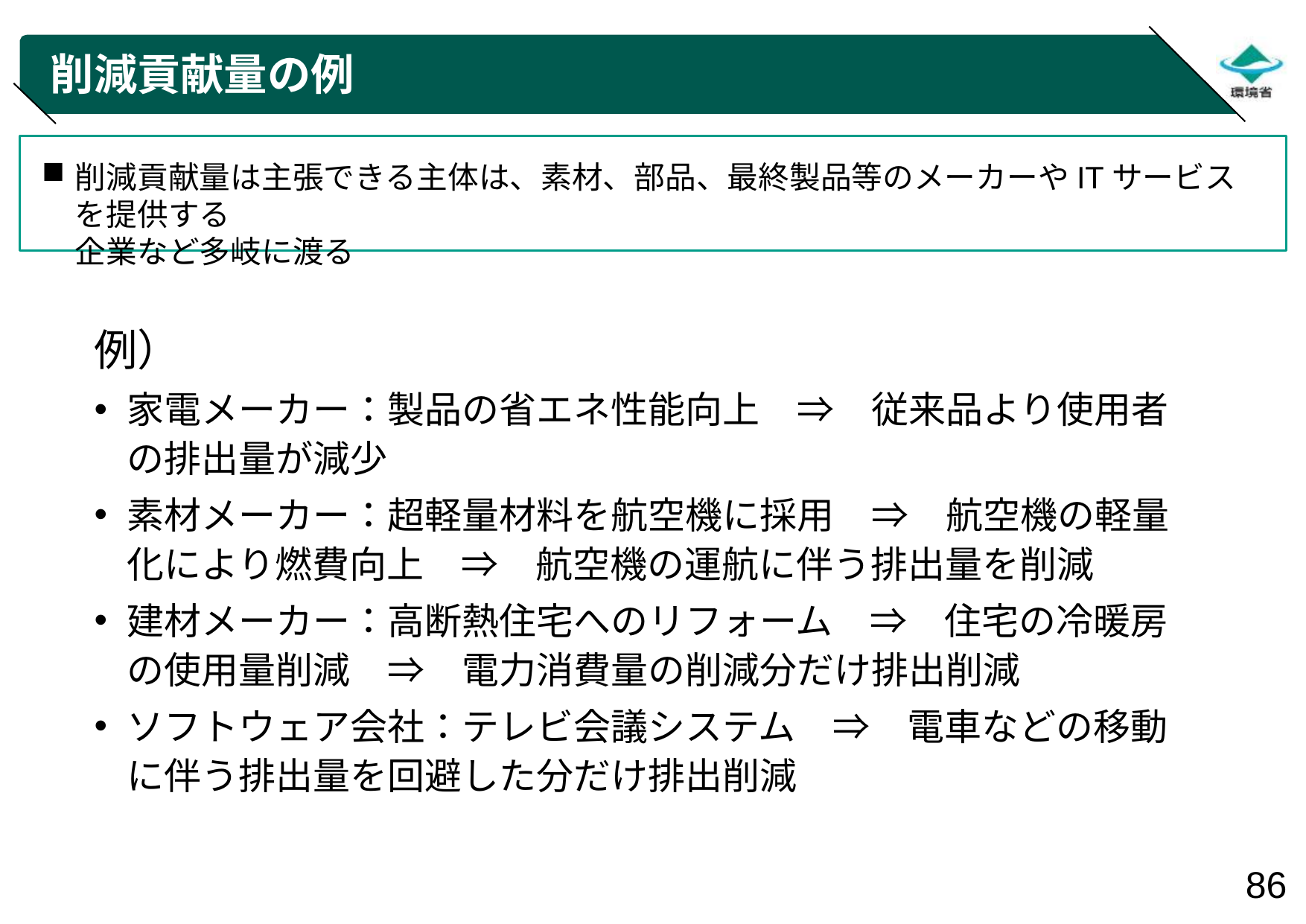

# 削減貢献量の例
削減貢献量は主張できる主体は、素材、部品、最終製品等のメーカーやITサービスを提供する
企業など多岐に渡る
例）
家電メーカー：製品の省エネ性能向上　⇒　従来品より使用者の排出量が減少
素材メーカー：超軽量材料を航空機に採用　⇒　航空機の軽量化により燃費向上　⇒　航空機の運航に伴う排出量を削減
建材メーカー：高断熱住宅へのリフォーム　⇒　住宅の冷暖房の使用量削減　⇒　電力消費量の削減分だけ排出削減
ソフトウェア会社：テレビ会議システム　⇒　電車などの移動に伴う排出量を回避した分だけ排出削減